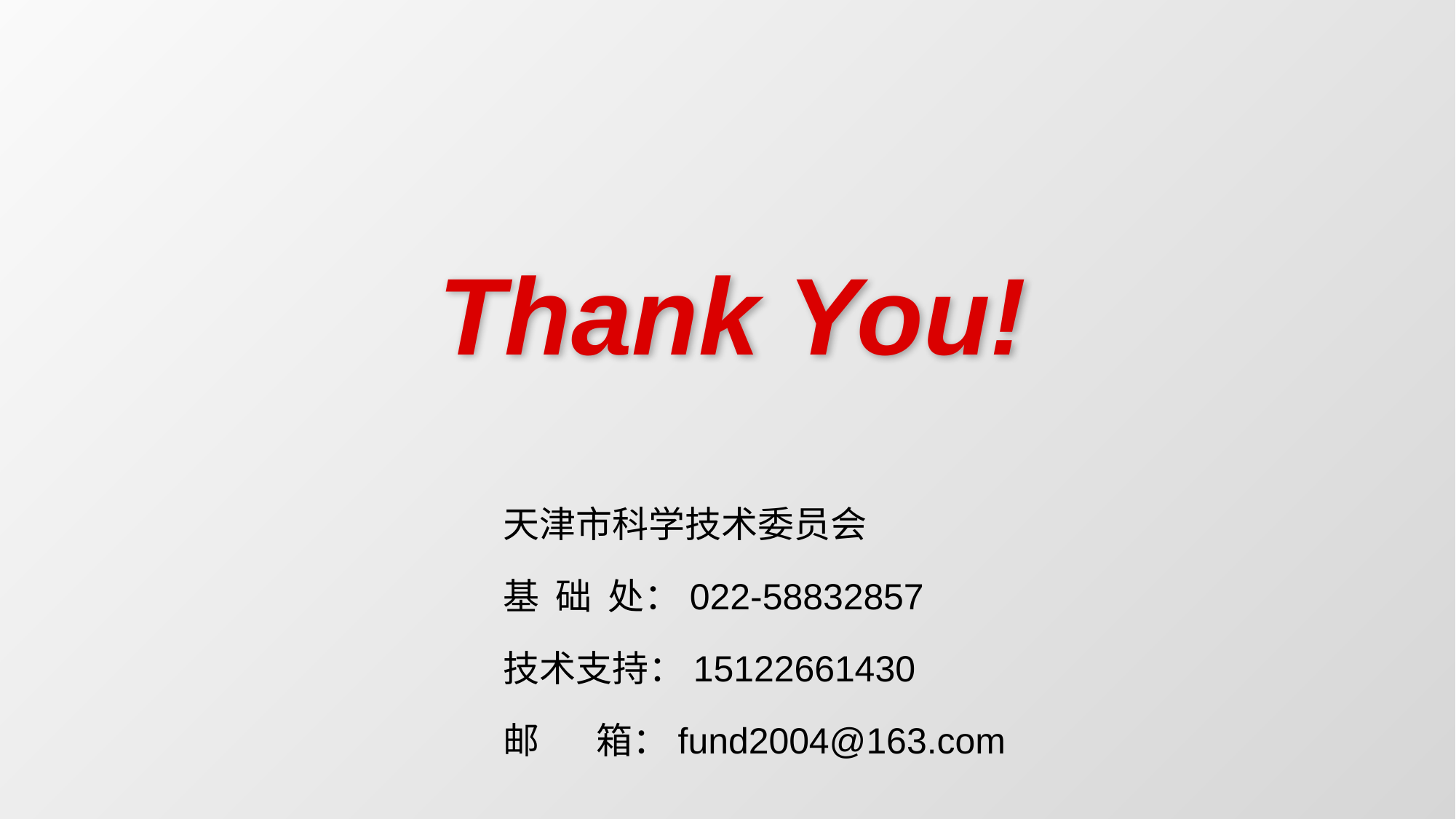

Thank You!
天津市科学技术委员会
基  础  处：022-58832857
技术支持：15122661430
邮       箱：fund2004@163.com